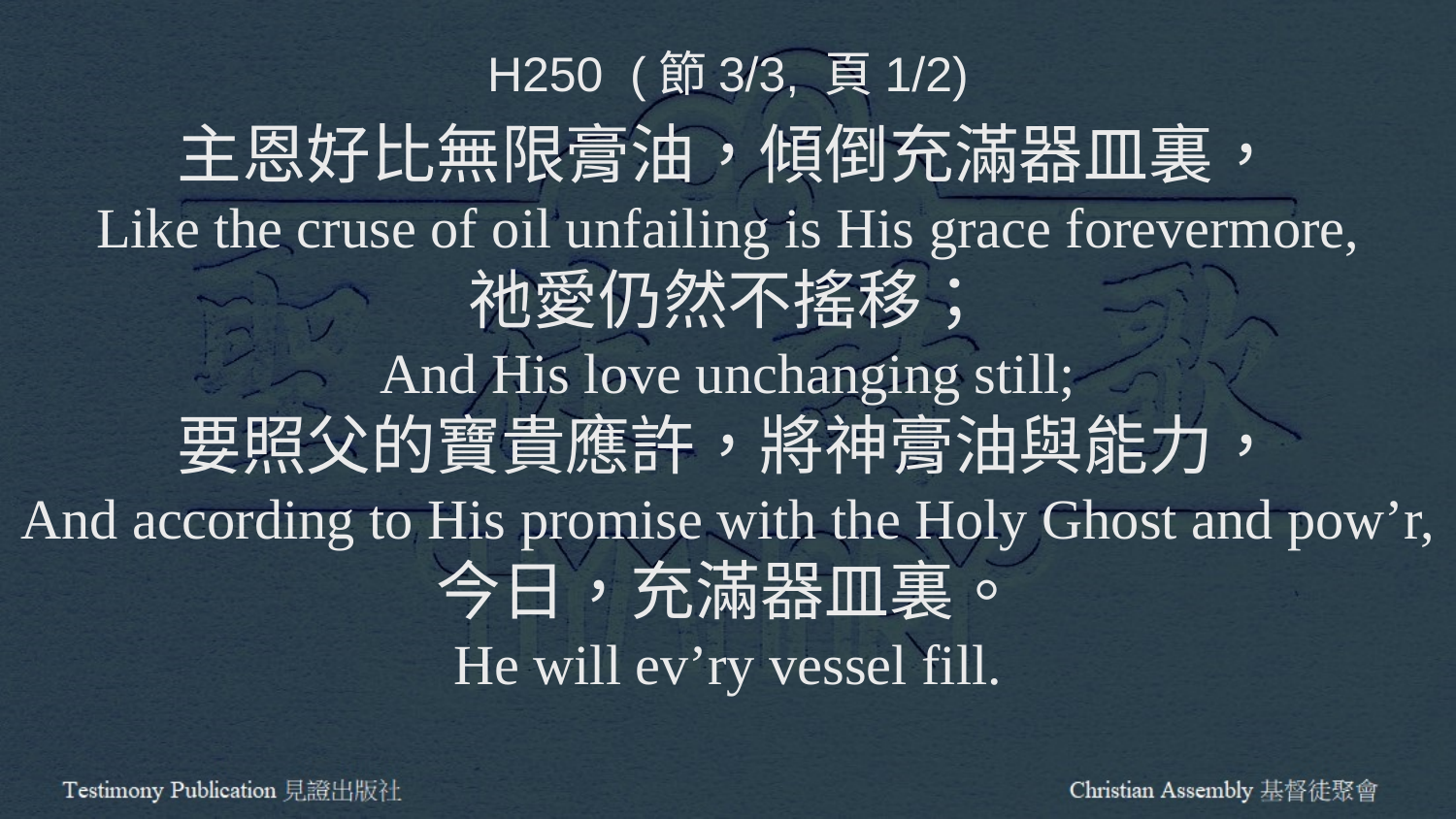

H250  (節3/3, 頁1/2)
主恩好比無限膏油，傾倒充滿器皿裏，
Like the cruse of oil unfailing is His grace forevermore,
祂愛仍然不搖移；
And His love unchanging still;
要照父的寶貴應許，將神膏油與能力，
And according to His promise with the Holy Ghost and pow’r,
今日，充滿器皿裏。
He will ev’ry vessel fill.